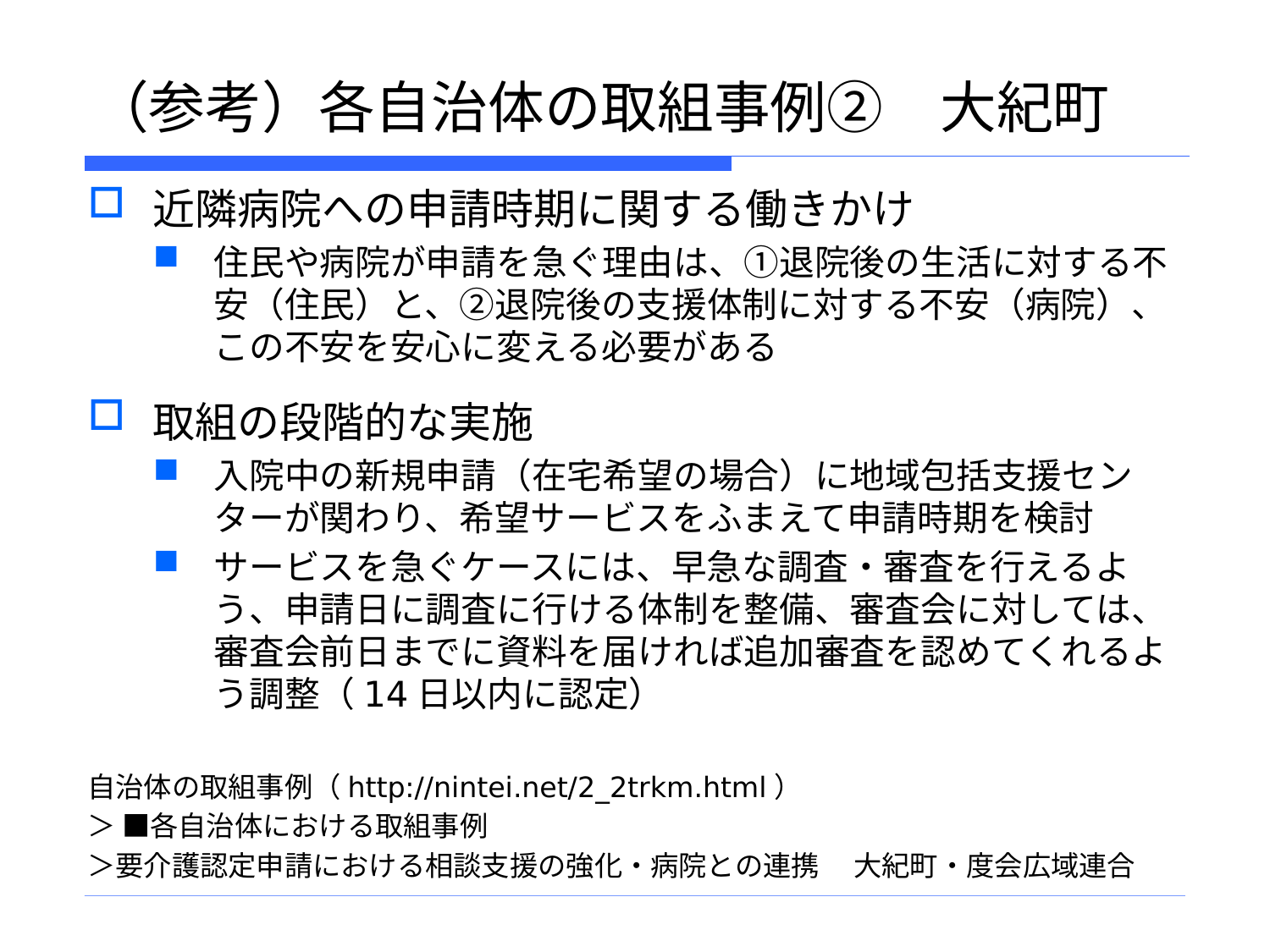

# （参考）各自治体の取組事例②　大紀町
近隣病院への申請時期に関する働きかけ
住民や病院が申請を急ぐ理由は、①退院後の生活に対する不安（住民）と、②退院後の支援体制に対する不安（病院）、この不安を安心に変える必要がある

取組の段階的な実施
入院中の新規申請（在宅希望の場合）に地域包括支援センターが関わり、希望サービスをふまえて申請時期を検討
サービスを急ぐケースには、早急な調査・審査を行えるよう、申請日に調査に行ける体制を整備、審査会に対しては、審査会前日までに資料を届ければ追加審査を認めてくれるよう調整（14日以内に認定）

自治体の取組事例（http://nintei.net/2_2trkm.html）
＞ ■各自治体における取組事例
＞要介護認定申請における相談支援の強化・病院との連携　 大紀町・度会広域連合